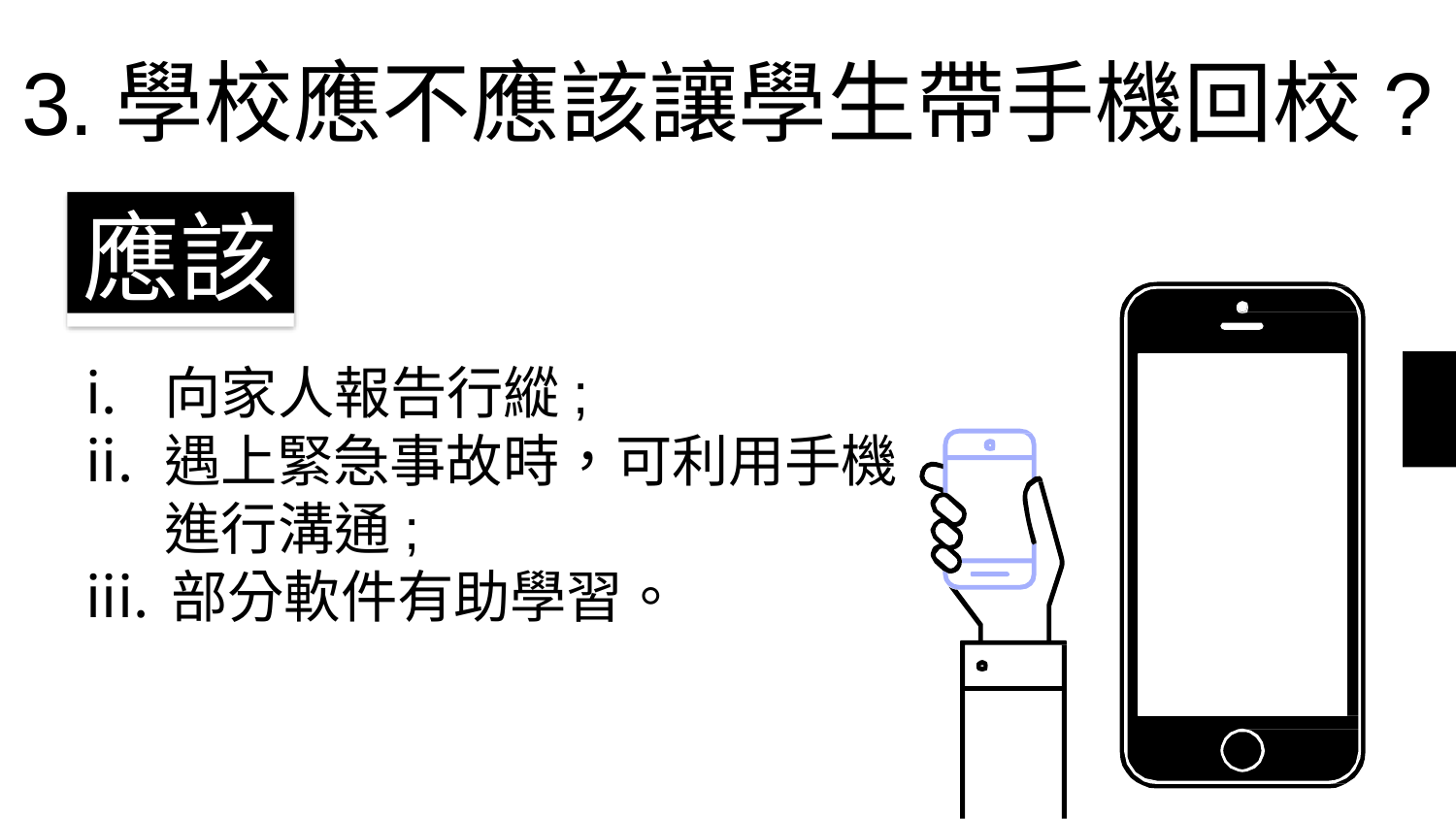

# 3.學校應不應該讓學生帶手機回校?

應該

向家人報告行縱;
遇上緊急事故時，可利用手機 進行溝通;
部分軟件有助學習。